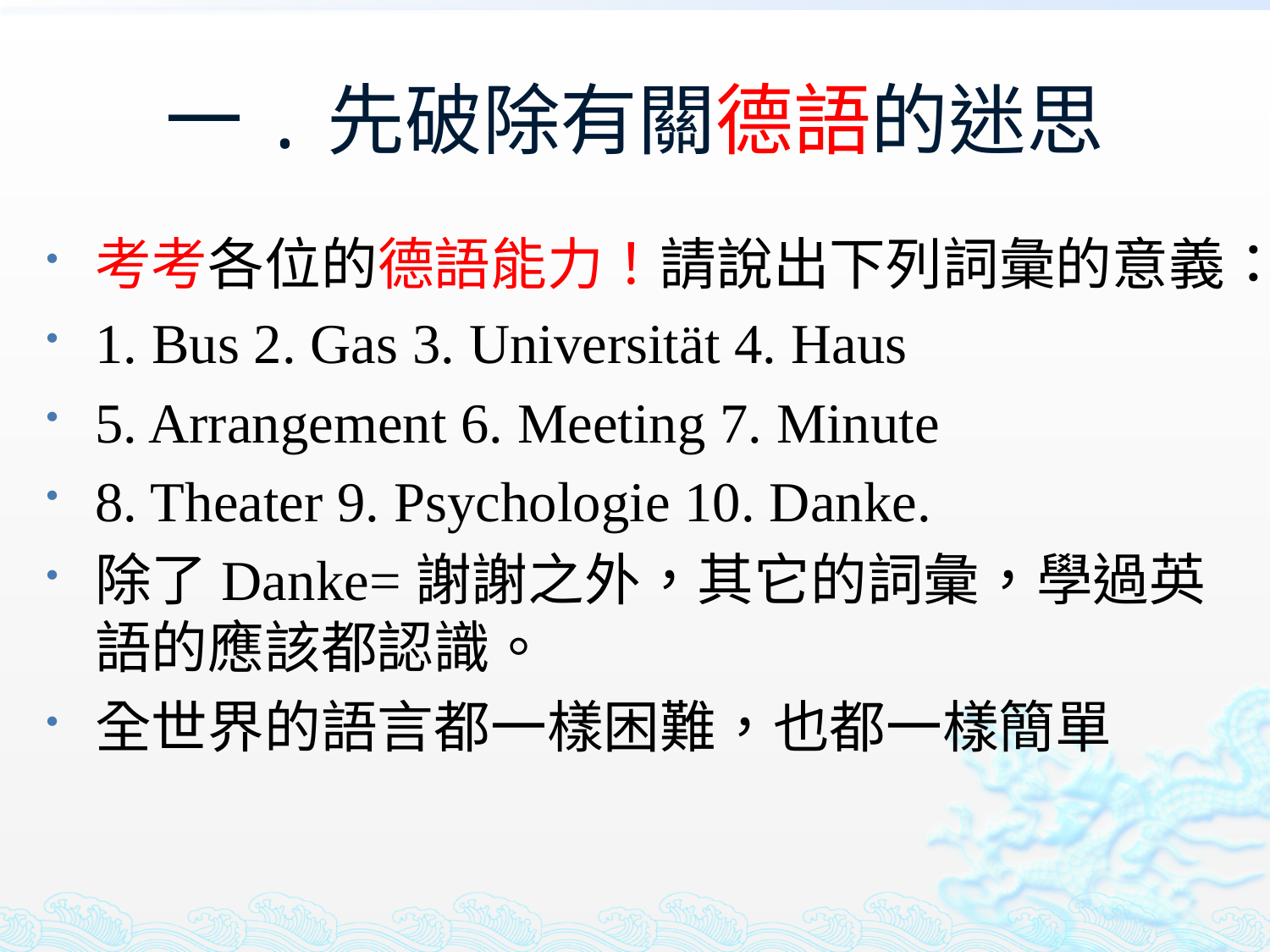

# 一.先破除有關德語的迷思
考考各位的德語能力！請說出下列詞彙的意義：
1. Bus 2. Gas 3. Universität 4. Haus
5. Arrangement 6. Meeting 7. Minute
8. Theater 9. Psychologie 10. Danke.
除了Danke=謝謝之外，其它的詞彙，學過英語的應該都認識。
全世界的語言都一樣困難，也都一樣簡單